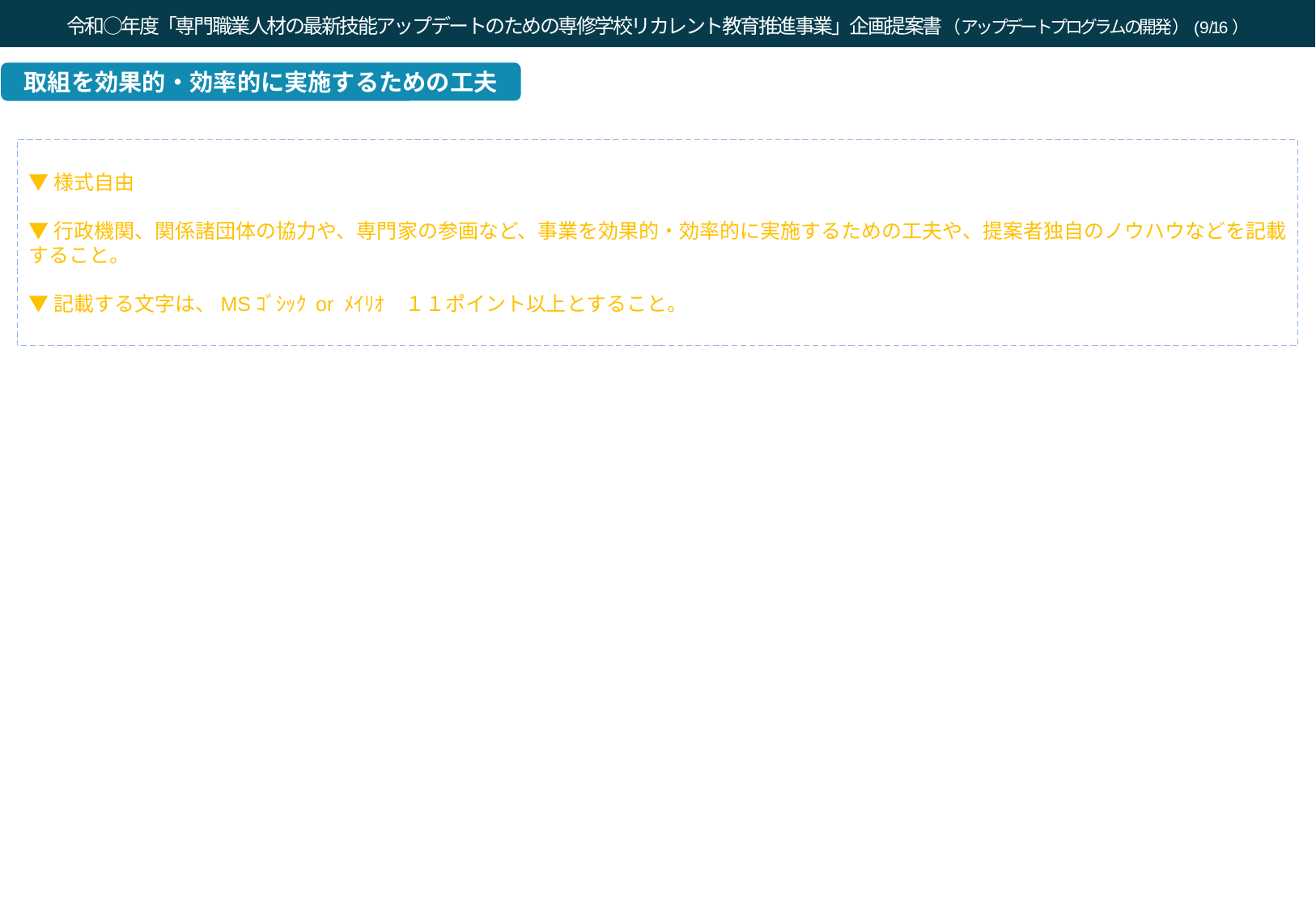

令和○年度「専門職業人材の最新技能アップデートのための専修学校リカレント教育推進事業」企画提案書（アップデートプログラムの開発）(9/16）
令和○年度「専修学校リカレント教育総合推進プロジェクト」企画提案書（リスタートプログラム）(9/14)
取組を効果的・効率的に実施するための工夫

▼様式自由

▼行政機関、関係諸団体の協力や、専門家の参画など、事業を効果的・効率的に実施するための工夫や、提案者独自のノウハウなどを記載すること。

▼記載する文字は、MSｺﾞｼｯｸ or ﾒｲﾘｵ　１１ポイント以上とすること。